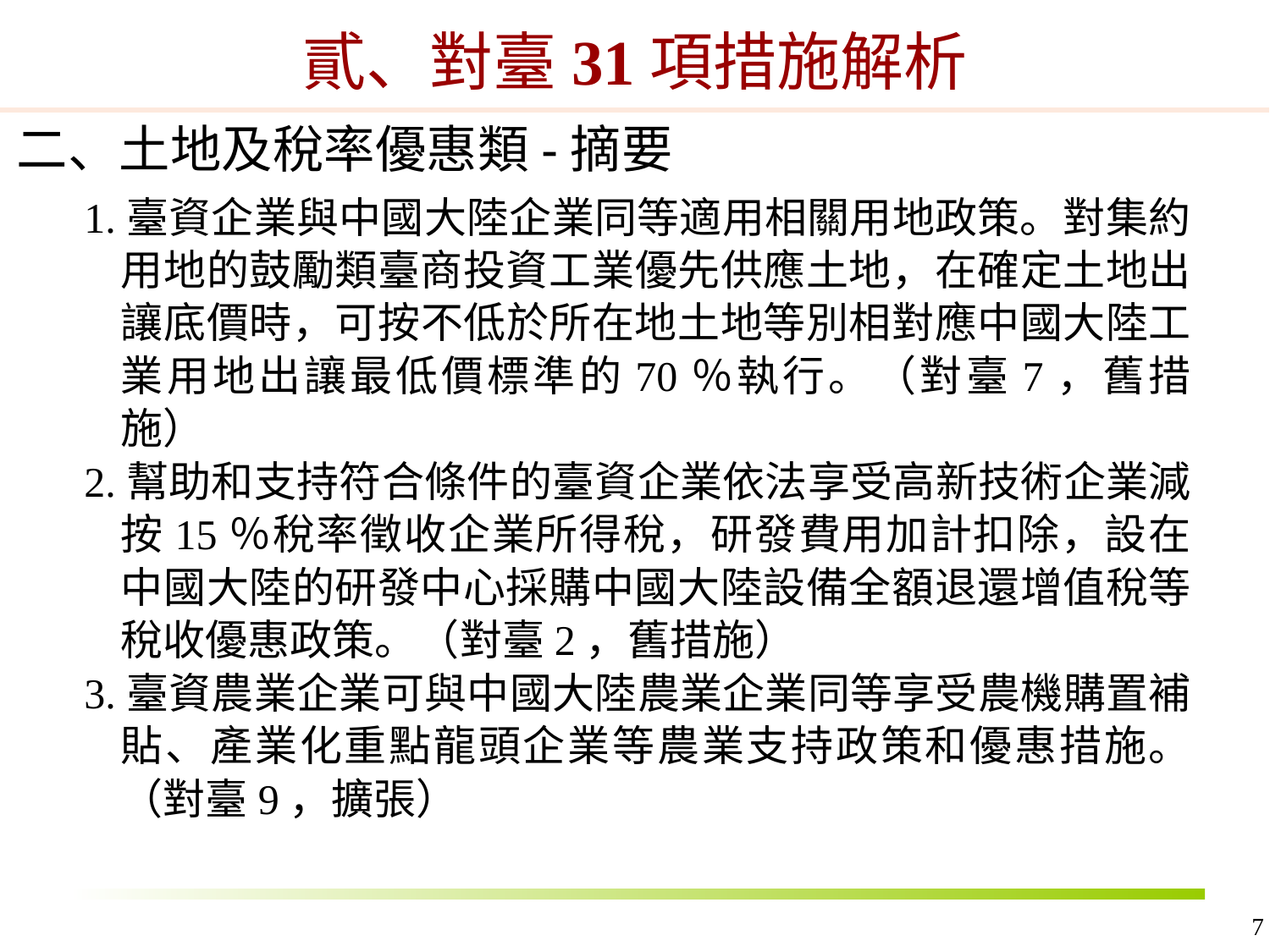

貳、對臺31項措施解析
二、土地及稅率優惠類-摘要

1.臺資企業與中國大陸企業同等適用相關用地政策。對集約用地的鼓勵類臺商投資工業優先供應土地，在確定土地出讓底價時，可按不低於所在地土地等別相對應中國大陸工業用地出讓最低價標準的70％執行。（對臺7，舊措施）
2.幫助和支持符合條件的臺資企業依法享受高新技術企業減按15％稅率徵收企業所得稅，研發費用加計扣除，設在中國大陸的研發中心採購中國大陸設備全額退還增值稅等稅收優惠政策。（對臺2，舊措施）
3.臺資農業企業可與中國大陸農業企業同等享受農機購置補貼、產業化重點龍頭企業等農業支持政策和優惠措施。（對臺9，擴張）
7